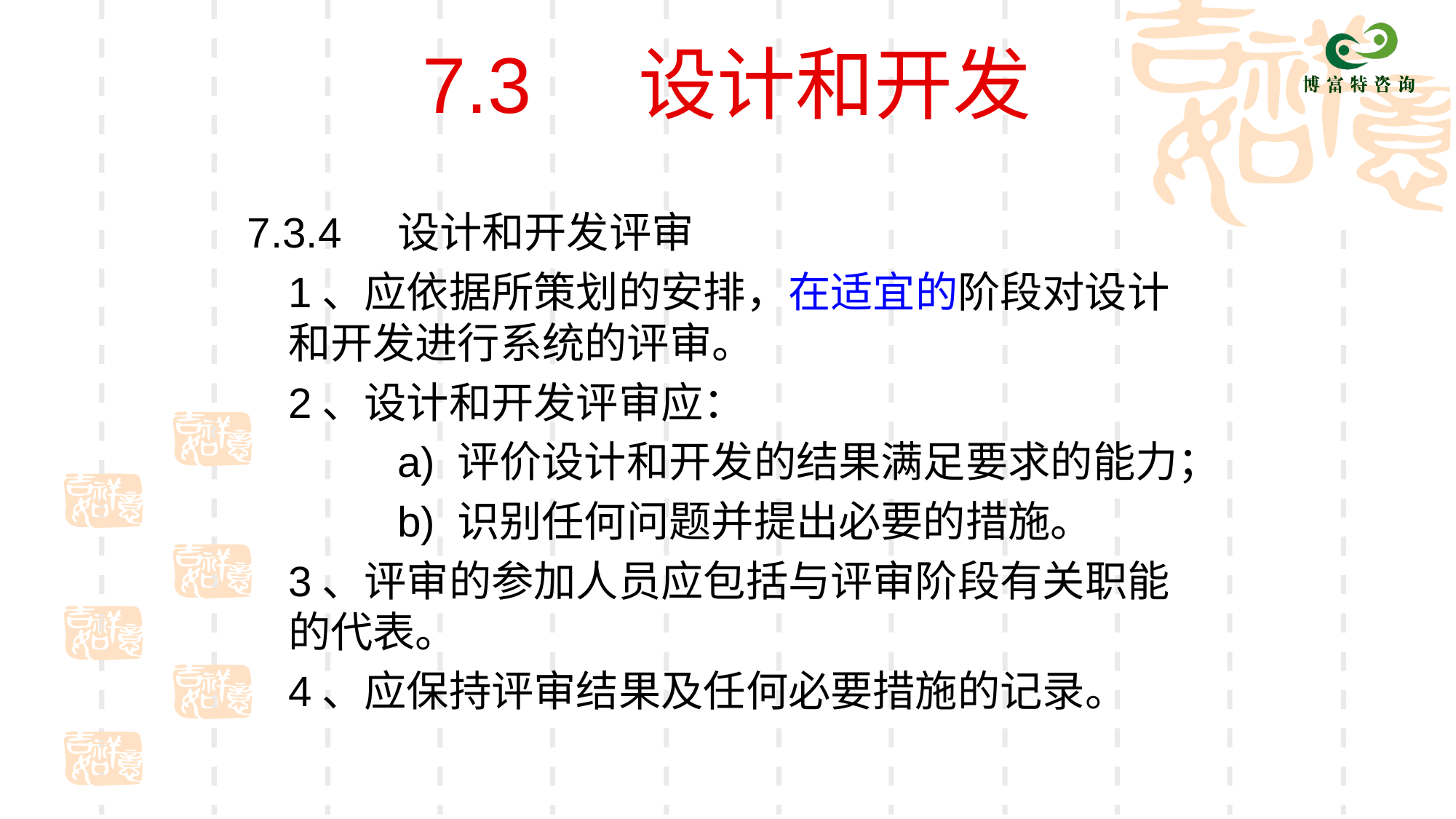

# 7.3    设计和开发
7.3.4	设计和开发评审
	1、应依据所策划的安排，在适宜的阶段对设计和开发进行系统的评审。
	2、设计和开发评审应：
		a) 评价设计和开发的结果满足要求的能力；
		b) 识别任何问题并提出必要的措施。
	3、评审的参加人员应包括与评审阶段有关职能的代表。
	4、应保持评审结果及任何必要措施的记录。